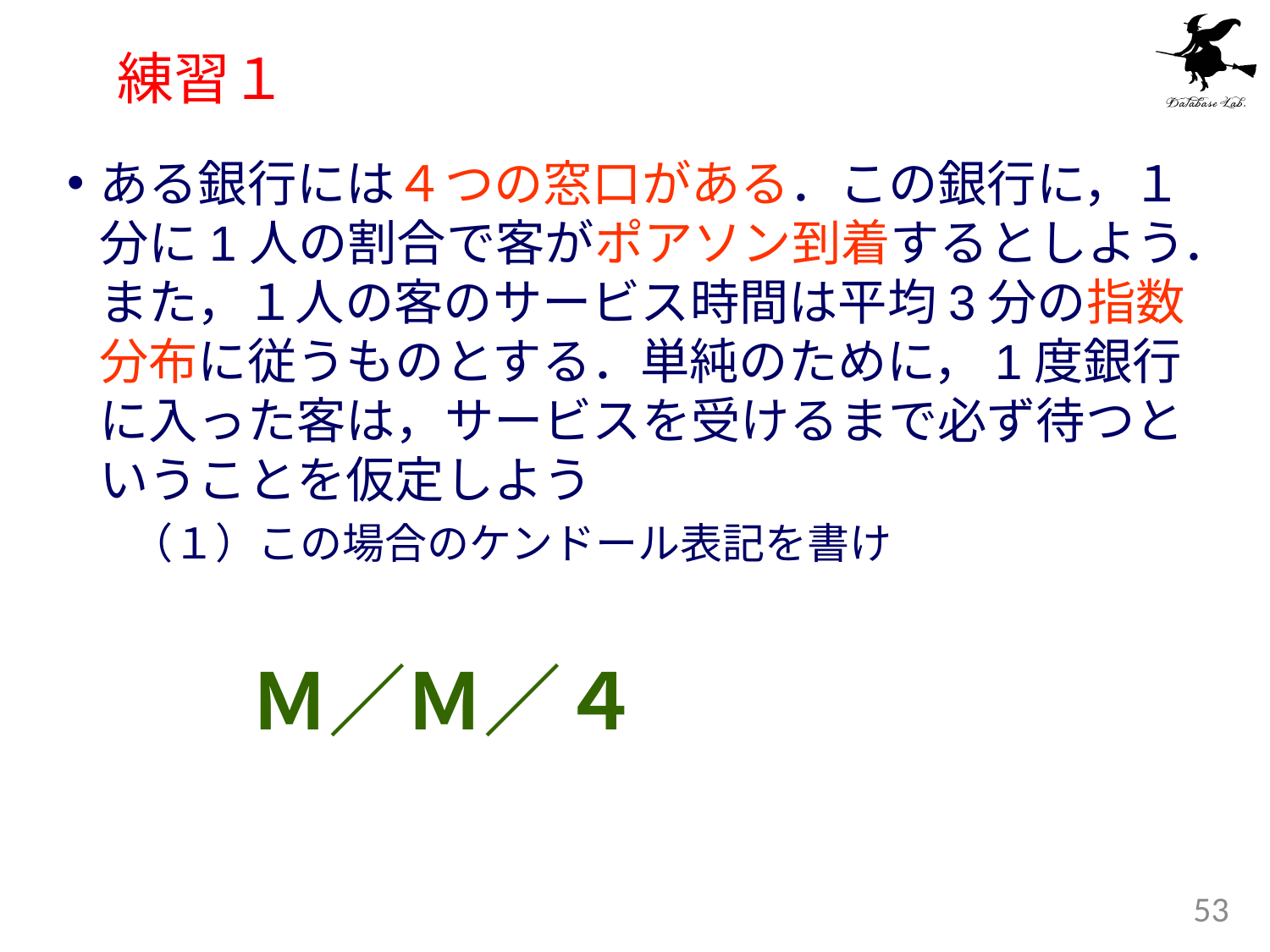

# 練習１
ある銀行には４つの窓口がある．この銀行に，１分に1人の割合で客がポアソン到着するとしよう．また，１人の客のサービス時間は平均3分の指数分布に従うものとする．単純のために，1度銀行に入った客は，サービスを受けるまで必ず待つということを仮定しよう
（１）この場合のケンドール表記を書け

　　Ｍ／Ｍ／４
53